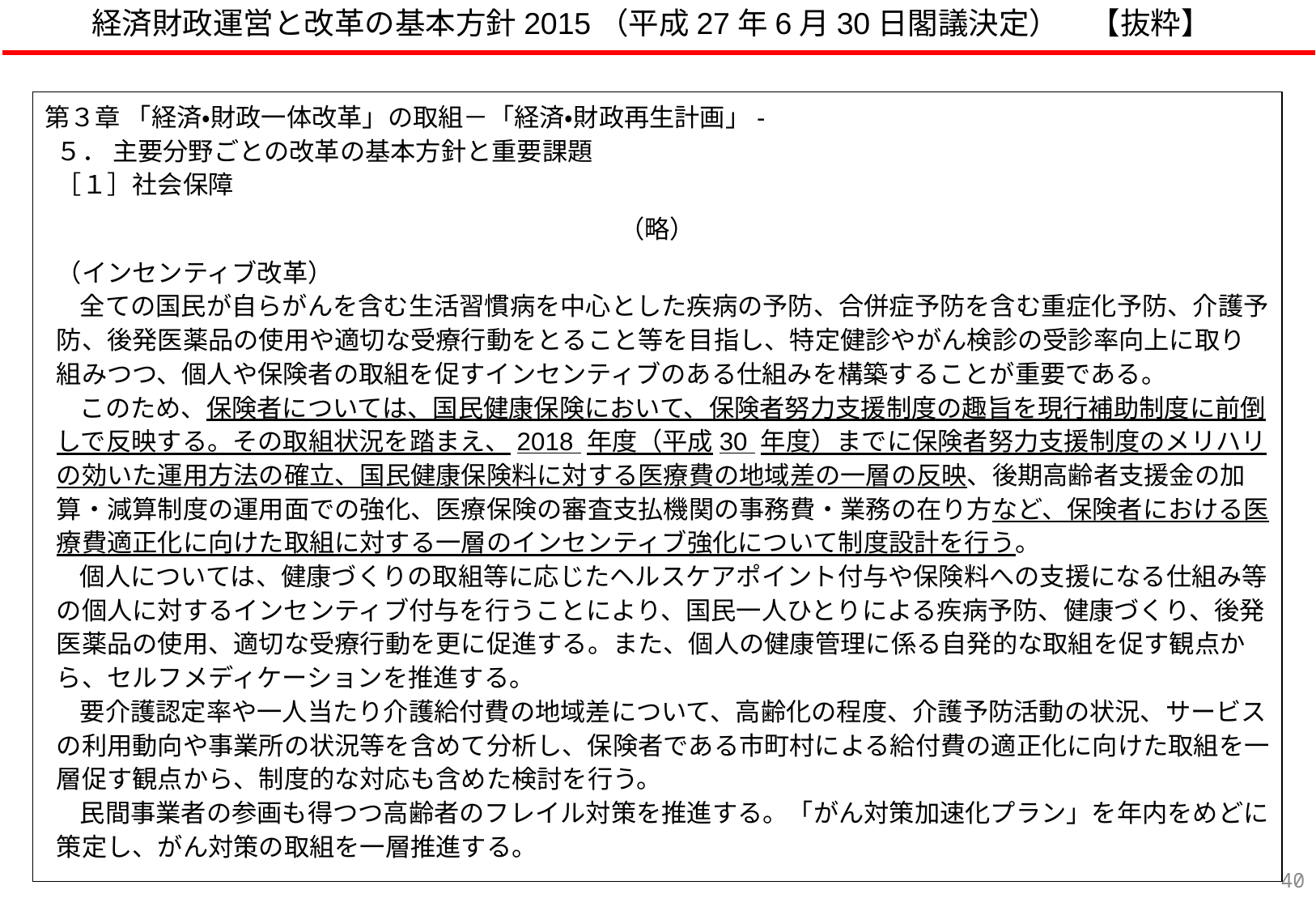

経済財政運営と改革の基本方針2015（平成27年6月30日閣議決定）　【抜粋】
第３章 「経済・財政一体改革」の取組－「経済・財政再生計画」-
５． 主要分野ごとの改革の基本方針と重要課題
［１］社会保障
（略）
（インセンティブ改革）
全ての国民が自らがんを含む生活習慣病を中心とした疾病の予防、合併症予防を含む重症化予防、介護予防、後発医薬品の使用や適切な受療行動をとること等を目指し、特定健診やがん検診の受診率向上に取り組みつつ、個人や保険者の取組を促すインセンティブのある仕組みを構築することが重要である。
このため、保険者については、国民健康保険において、保険者努力支援制度の趣旨を現行補助制度に前倒しで反映する。その取組状況を踏まえ、2018 年度（平成30 年度）までに保険者努力支援制度のメリハリの効いた運用方法の確立、国民健康保険料に対する医療費の地域差の一層の反映、後期高齢者支援金の加算・減算制度の運用面での強化、医療保険の審査支払機関の事務費・業務の在り方など、保険者における医療費適正化に向けた取組に対する一層のインセンティブ強化について制度設計を行う。
個人については、健康づくりの取組等に応じたヘルスケアポイント付与や保険料への支援になる仕組み等の個人に対するインセンティブ付与を行うことにより、国民一人ひとりによる疾病予防、健康づくり、後発医薬品の使用、適切な受療行動を更に促進する。また、個人の健康管理に係る自発的な取組を促す観点から、セルフメディケーションを推進する。
要介護認定率や一人当たり介護給付費の地域差について、高齢化の程度、介護予防活動の状況、サービスの利用動向や事業所の状況等を含めて分析し、保険者である市町村による給付費の適正化に向けた取組を一層促す観点から、制度的な対応も含めた検討を行う。
民間事業者の参画も得つつ高齢者のフレイル対策を推進する。「がん対策加速化プラン」を年内をめどに策定し、がん対策の取組を一層推進する。
40